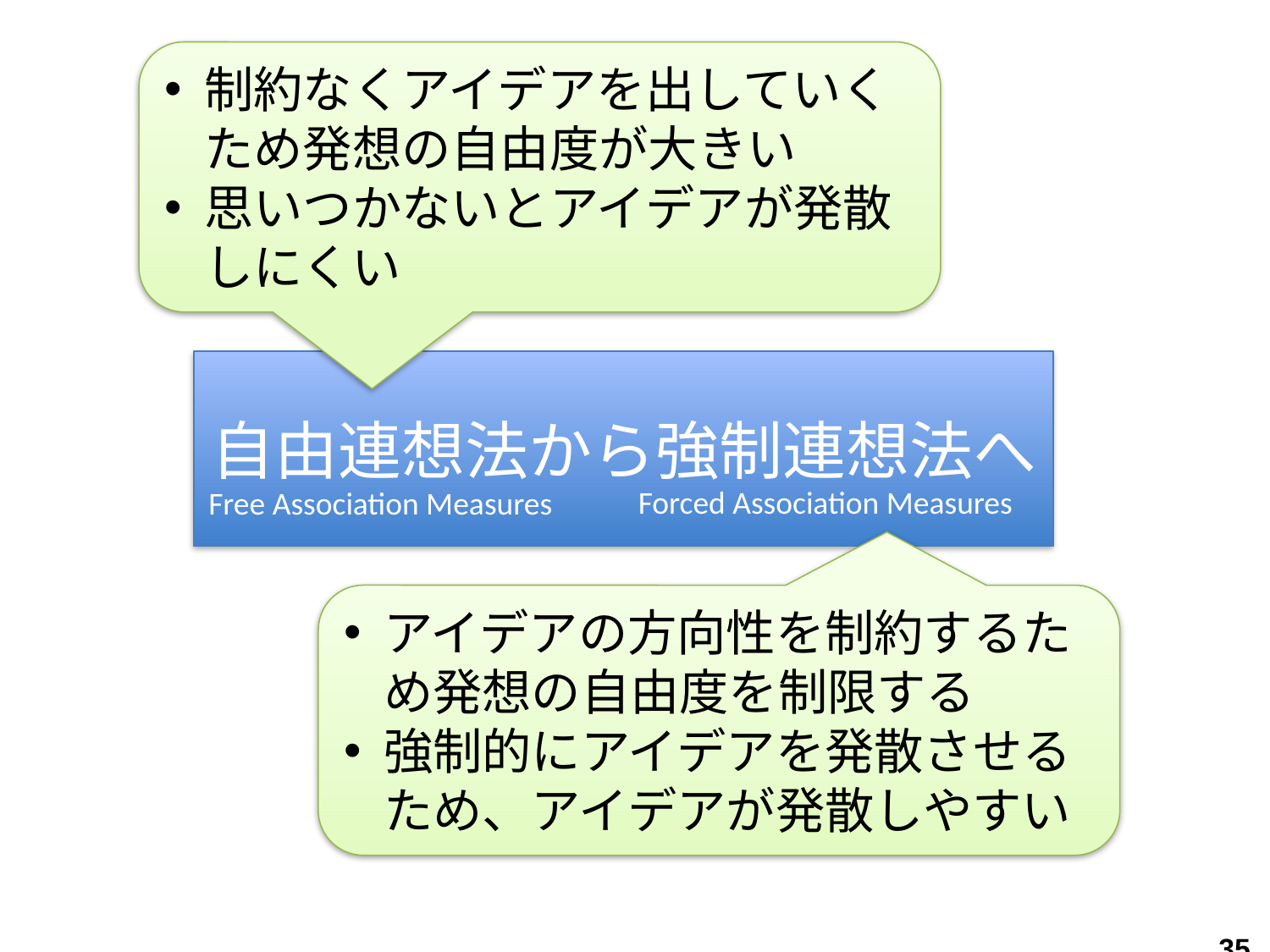

制約なくアイデアを出していくため発想の自由度が大きい
思いつかないとアイデアが発散しにくい
自由連想法から強制連想法へ
Forced Association Measures
Free Association Measures
アイデアの方向性を制約するため発想の自由度を制限する
強制的にアイデアを発散させるため、アイデアが発散しやすい
35